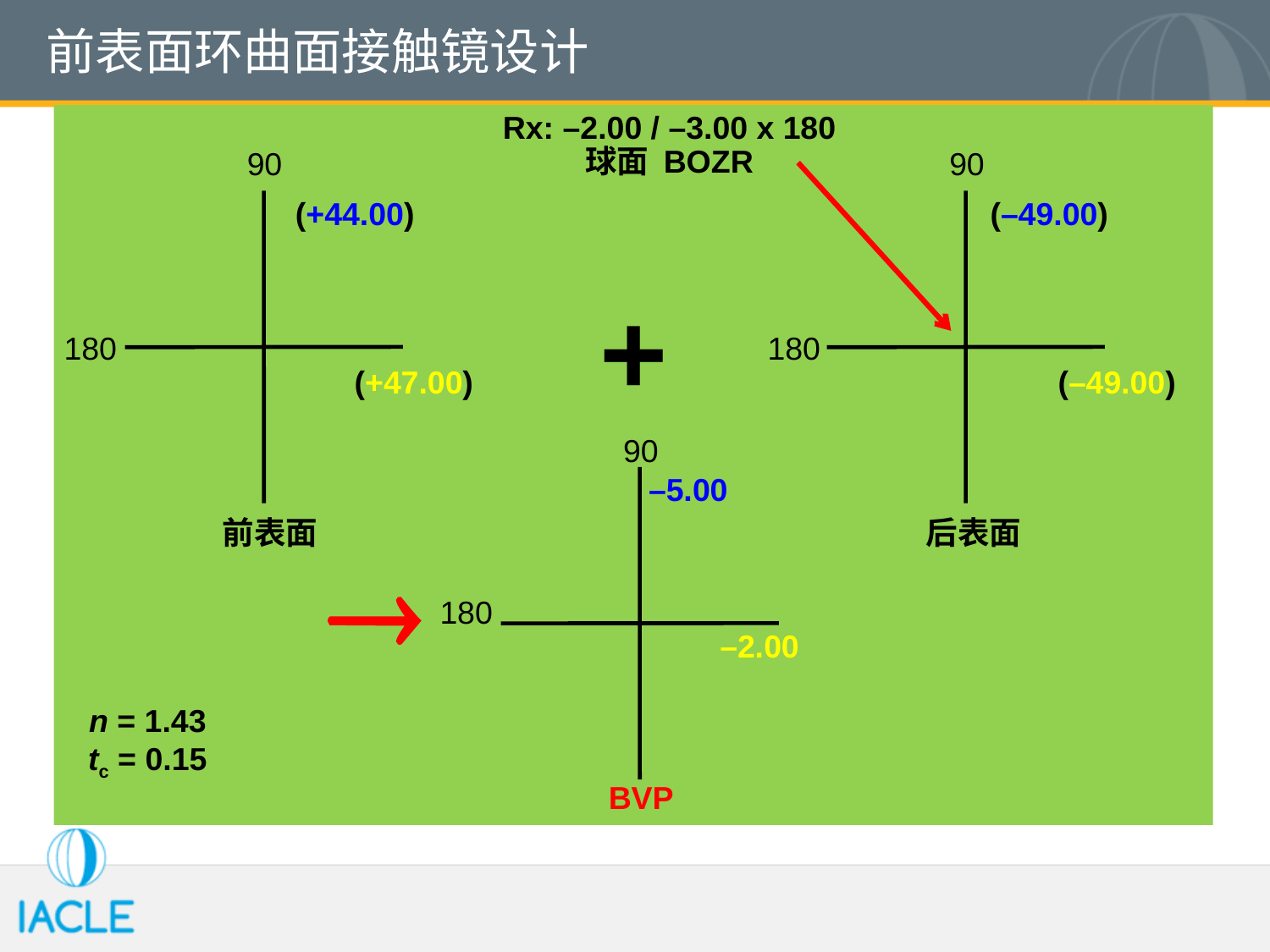

# 前表面环曲面接触镜设计

Rx: –2.00 / –3.00 x 180
球面 BOZR
90
90
 (+44.00)
(–49.00)

+
180
 (+47.00)
 (–49.00)
90
–5.00

前表面
后表面
→
180
–2.00
n = 1.43
tc = 0.15
BVP
180